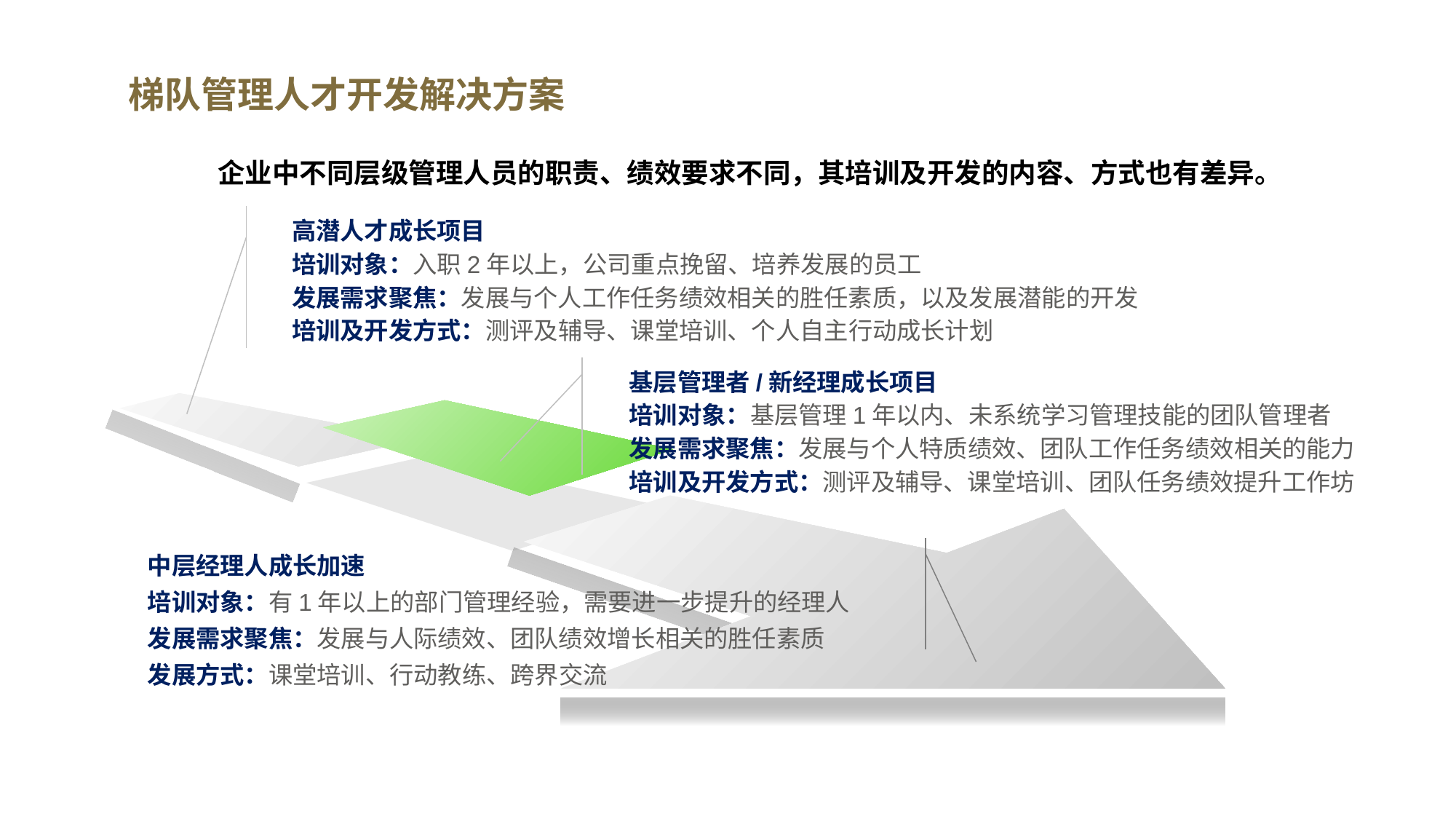

梯队管理人才开发解决方案
企业中不同层级管理人员的职责、绩效要求不同，其培训及开发的内容、方式也有差异。
高潜人才成长项目
培训对象：入职2年以上，公司重点挽留、培养发展的员工
发展需求聚焦：发展与个人工作任务绩效相关的胜任素质，以及发展潜能的开发
培训及开发方式：测评及辅导、课堂培训、个人自主行动成长计划
基层管理者/新经理成长项目
培训对象：基层管理1年以内、未系统学习管理技能的团队管理者
发展需求聚焦：发展与个人特质绩效、团队工作任务绩效相关的能力
培训及开发方式：测评及辅导、课堂培训、团队任务绩效提升工作坊

中层经理人成长加速
培训对象：有1年以上的部门管理经验，需要进一步提升的经理人
发展需求聚焦：发展与人际绩效、团队绩效增长相关的胜任素质
发展方式：课堂培训、行动教练、跨界交流